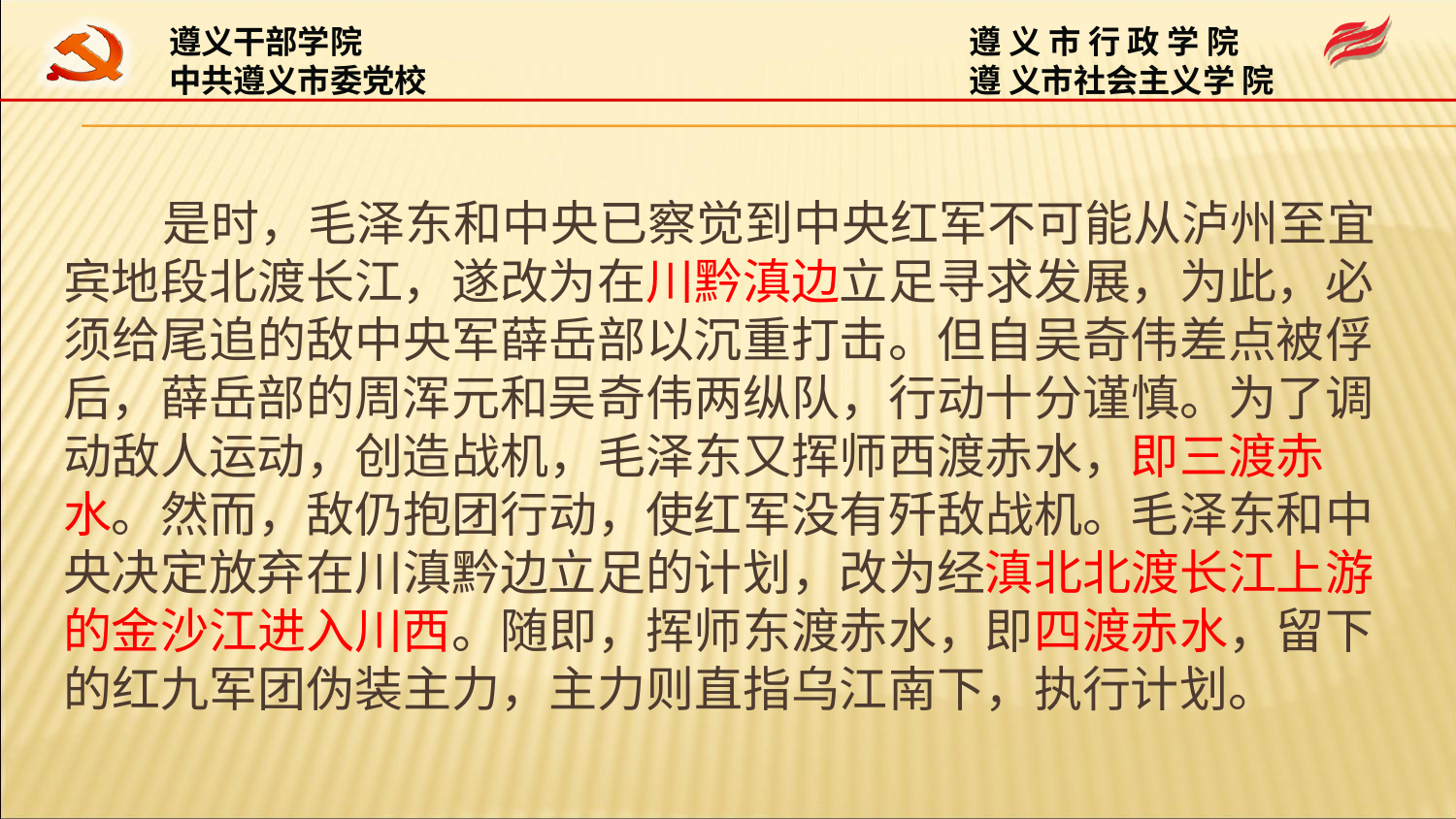

#
        是时，毛泽东和中央已察觉到中央红军不可能从泸州至宜宾地段北渡长江，遂改为在川黔滇边立足寻求发展，为此，必须给尾追的敌中央军薛岳部以沉重打击。但自吴奇伟差点被俘后，薛岳部的周浑元和吴奇伟两纵队，行动十分谨慎。为了调动敌人运动，创造战机，毛泽东又挥师西渡赤水，即三渡赤水。然而，敌仍抱团行动，使红军没有歼敌战机。毛泽东和中央决定放弃在川滇黔边立足的计划，改为经滇北北渡长江上游的金沙江进入川西。随即，挥师东渡赤水，即四渡赤水，留下的红九军团伪装主力，主力则直指乌江南下，执行计划。